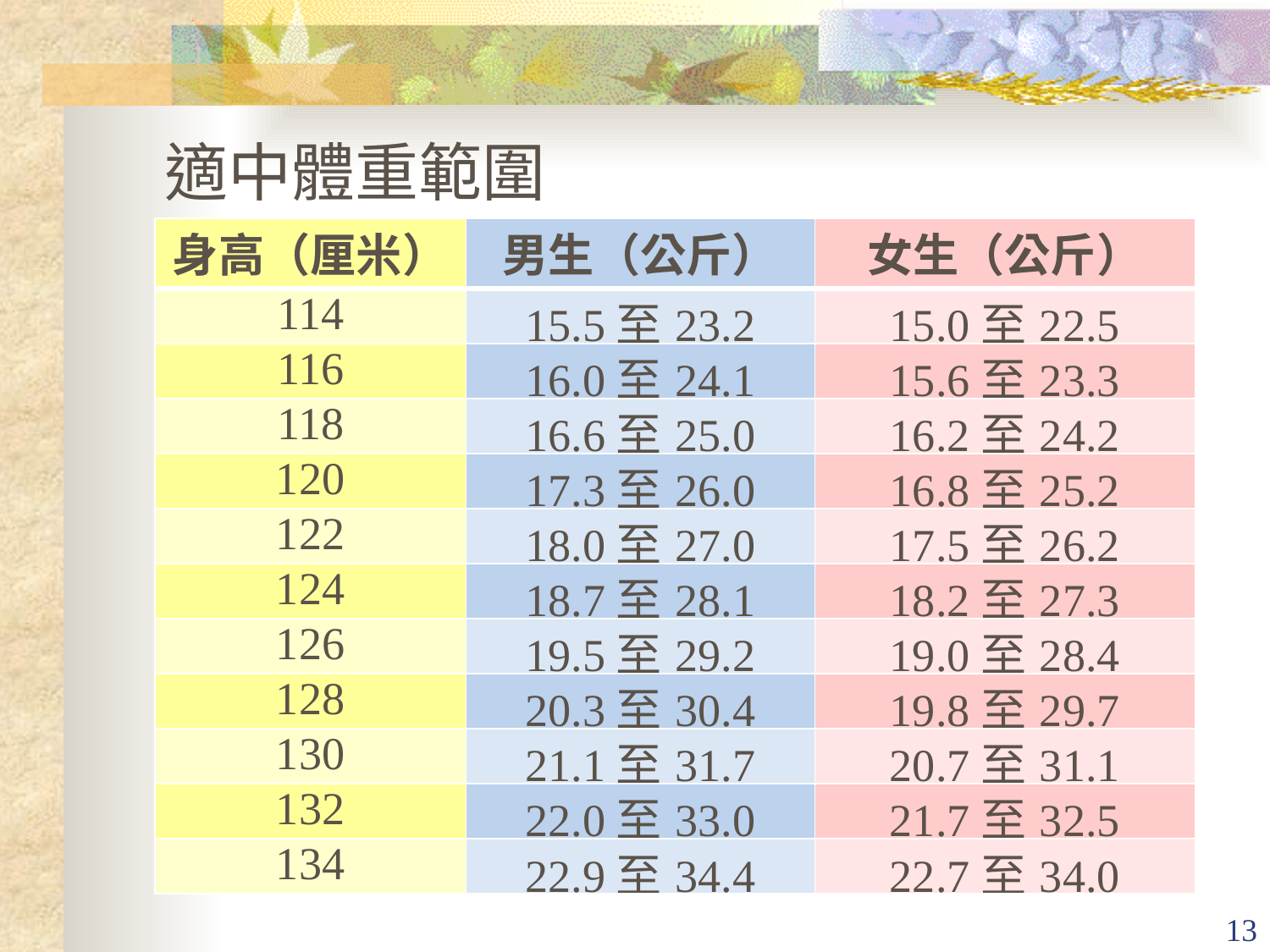

適中體重範圍
| 身高（厘米） | 男生（公斤） | 女生（公斤） |
| --- | --- | --- |
| 114 | 15.5至23.2 | 15.0至22.5 |
| 116 | 16.0至24.1 | 15.6至23.3 |
| 118 | 16.6至25.0 | 16.2至24.2 |
| 120 | 17.3至26.0 | 16.8至25.2 |
| 122 | 18.0至27.0 | 17.5至26.2 |
| 124 | 18.7至28.1 | 18.2至27.3 |
| 126 | 19.5至29.2 | 19.0至28.4 |
| 128 | 20.3至30.4 | 19.8至29.7 |
| 130 | 21.1至31.7 | 20.7至31.1 |
| 132 | 22.0至33.0 | 21.7至32.5 |
| 134 | 22.9至34.4 | 22.7至34.0 |
13